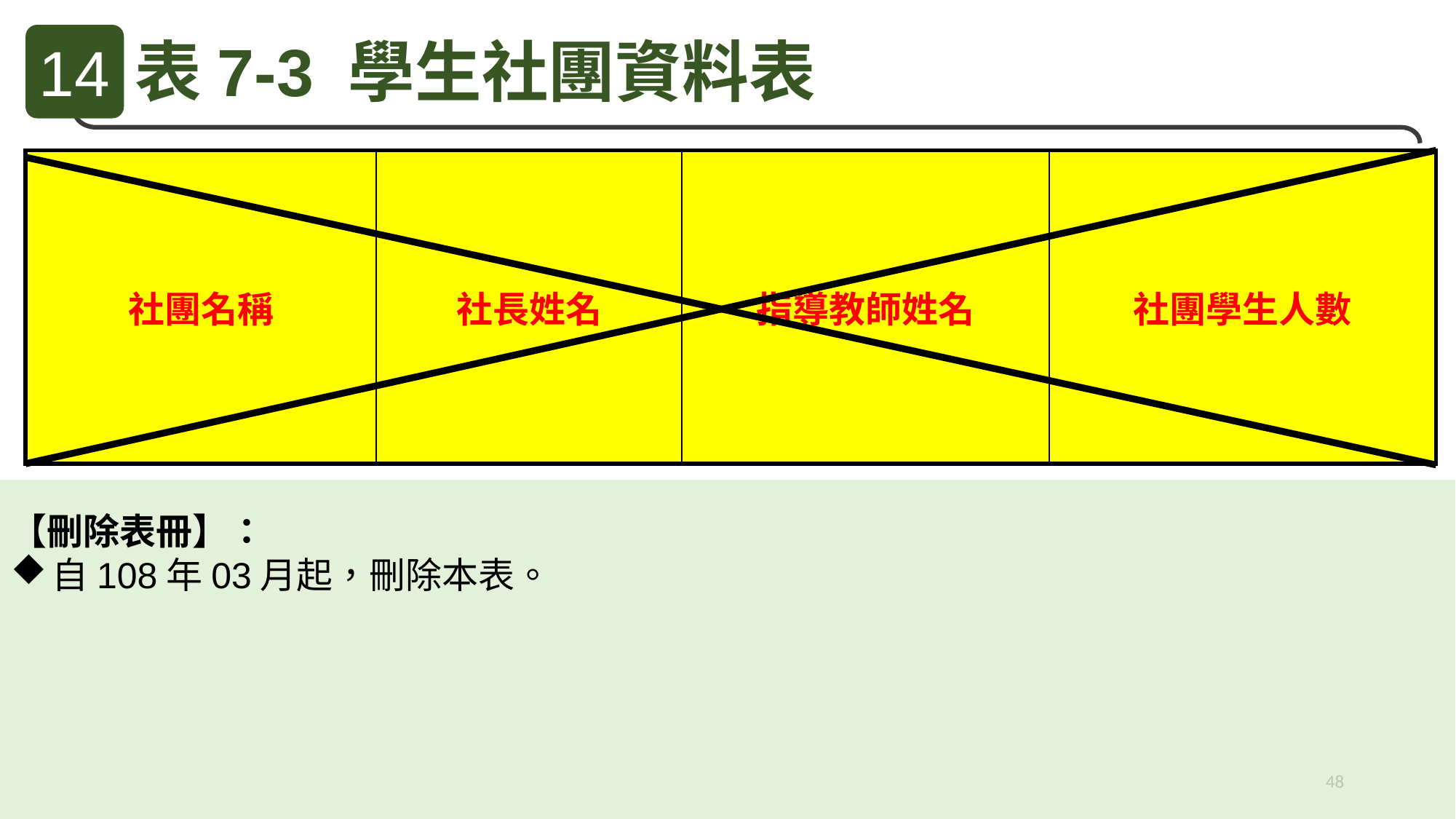

14
表7-3 學生社團資料表

| 社團名稱 | 社長姓名 | 指導教師姓名 | 社團學生人數 |
| --- | --- | --- | --- |

【刪除表冊】：
自108年03月起，刪除本表。

48